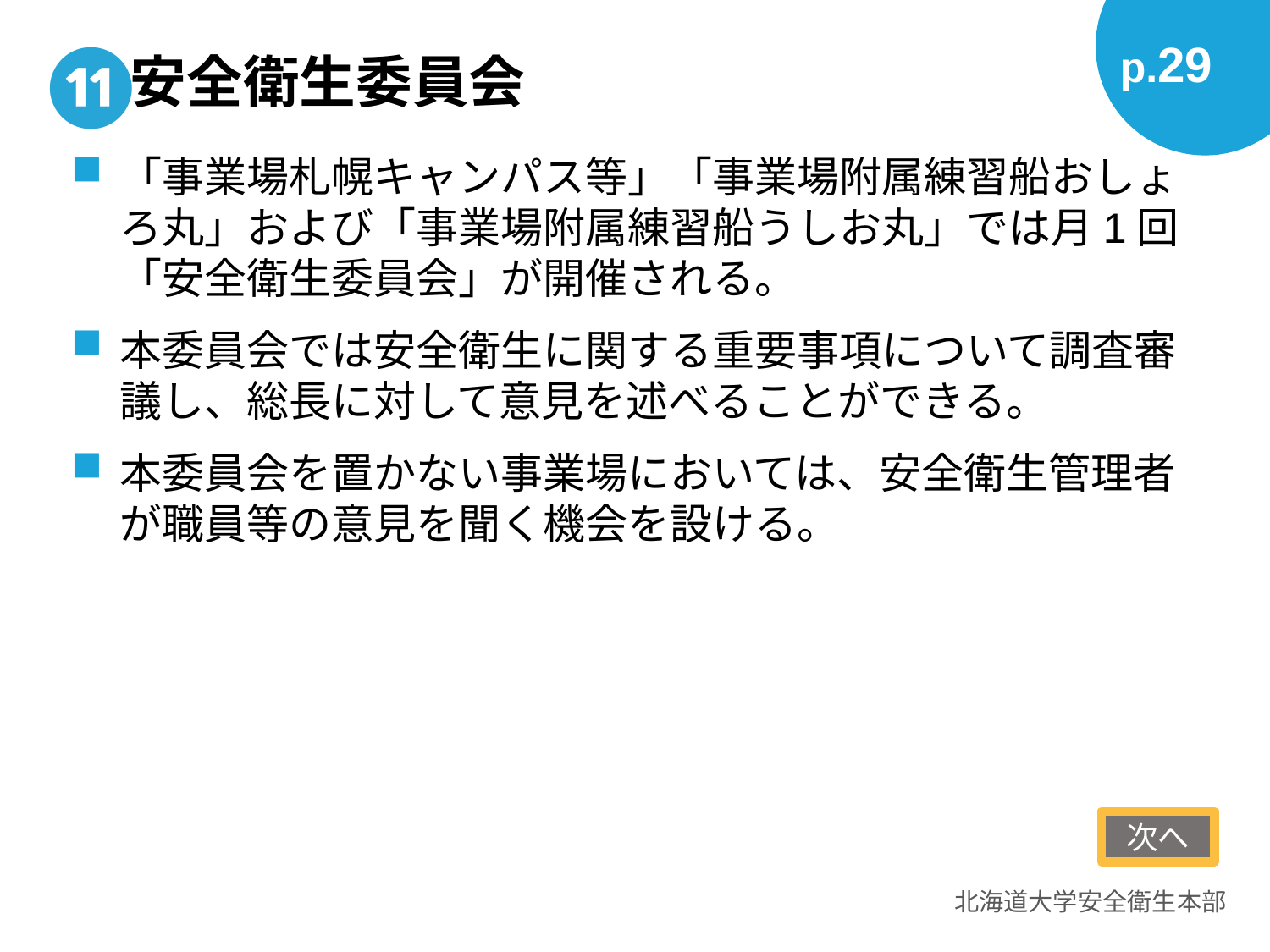

p.29
⓫
# 安全衛生委員会
「事業場札幌キャンパス等」「事業場附属練習船おしょろ丸」および「事業場附属練習船うしお丸」では月1回「安全衛生委員会」が開催される。
本委員会では安全衛生に関する重要事項について調査審議し、総長に対して意見を述べることができる。
本委員会を置かない事業場においては、安全衛生管理者が職員等の意見を聞く機会を設ける。
次へ